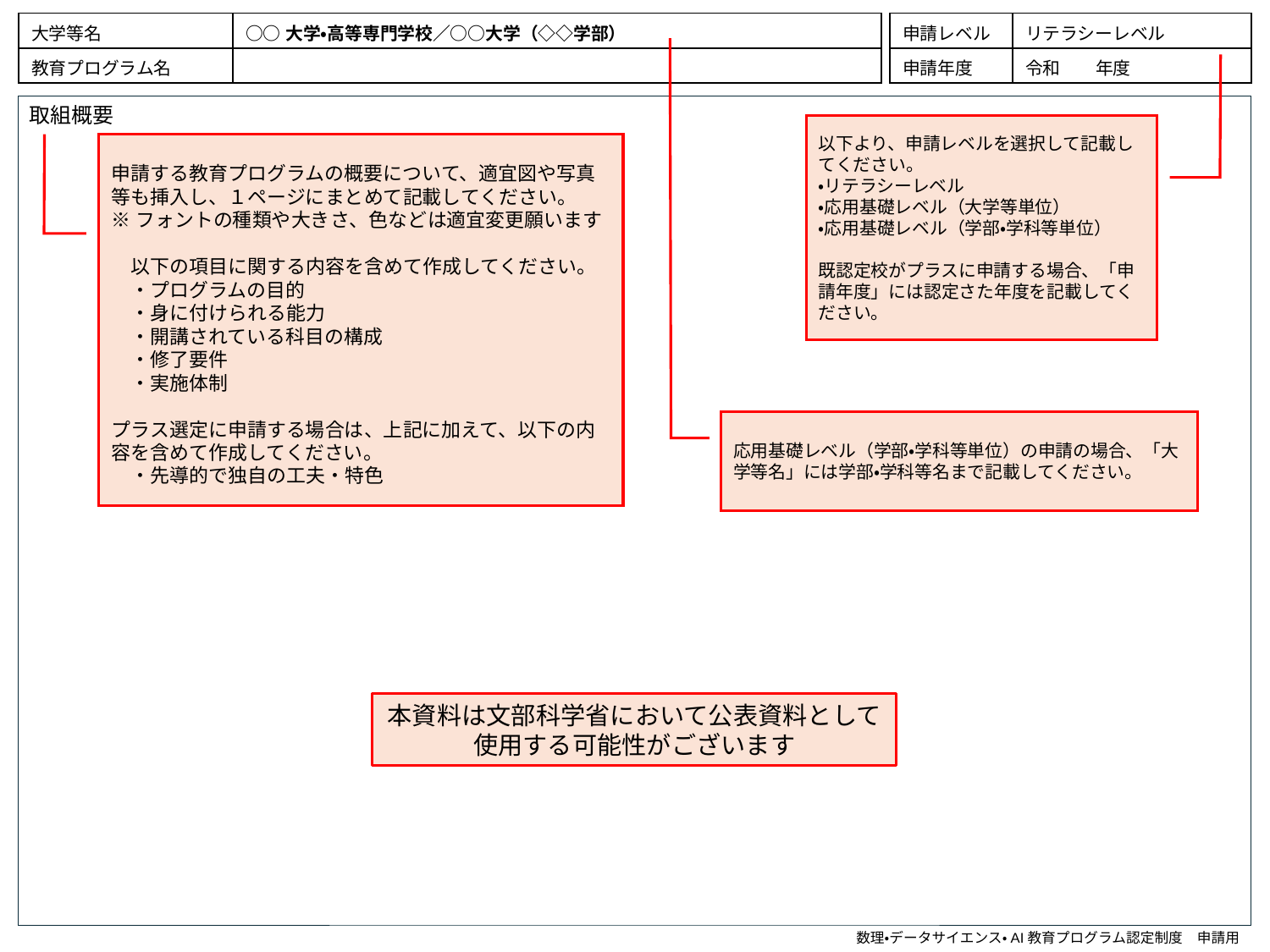

| 大学等名 | ○○大学・高等専門学校／○○大学（◇◇学部） |
| --- | --- |
| 教育プログラム名 |  |
| 申請レベル | リテラシーレベル |
| --- | --- |
| 申請年度 | 令和　　年度 |
取組概要

以下より、申請レベルを選択して記載してください。
・リテラシーレベル
・応用基礎レベル（大学等単位）
・応用基礎レベル（学部・学科等単位）

既認定校がプラスに申請する場合、「申請年度」には認定さた年度を記載してください。

申請する教育プログラムの概要について、適宜図や写真等も挿入し、１ページにまとめて記載してください。
※フォントの種類や大きさ、色などは適宜変更願います

　以下の項目に関する内容を含めて作成してください。
　・プログラムの目的
　・身に付けられる能力
　・開講されている科目の構成
　・修了要件
　・実施体制

プラス選定に申請する場合は、上記に加えて、以下の内容を含めて作成してください。
　・先導的で独自の工夫・特色

提出時には記載上の留意事項など不要な記載は削除願います
応用基礎レベル（学部・学科等単位）の申請の場合、「大学等名」には学部・学科等名まで記載してください。
本資料は文部科学省において公表資料として使用する可能性がございます
数理・データサイエンス・AI教育プログラム認定制度　申請用